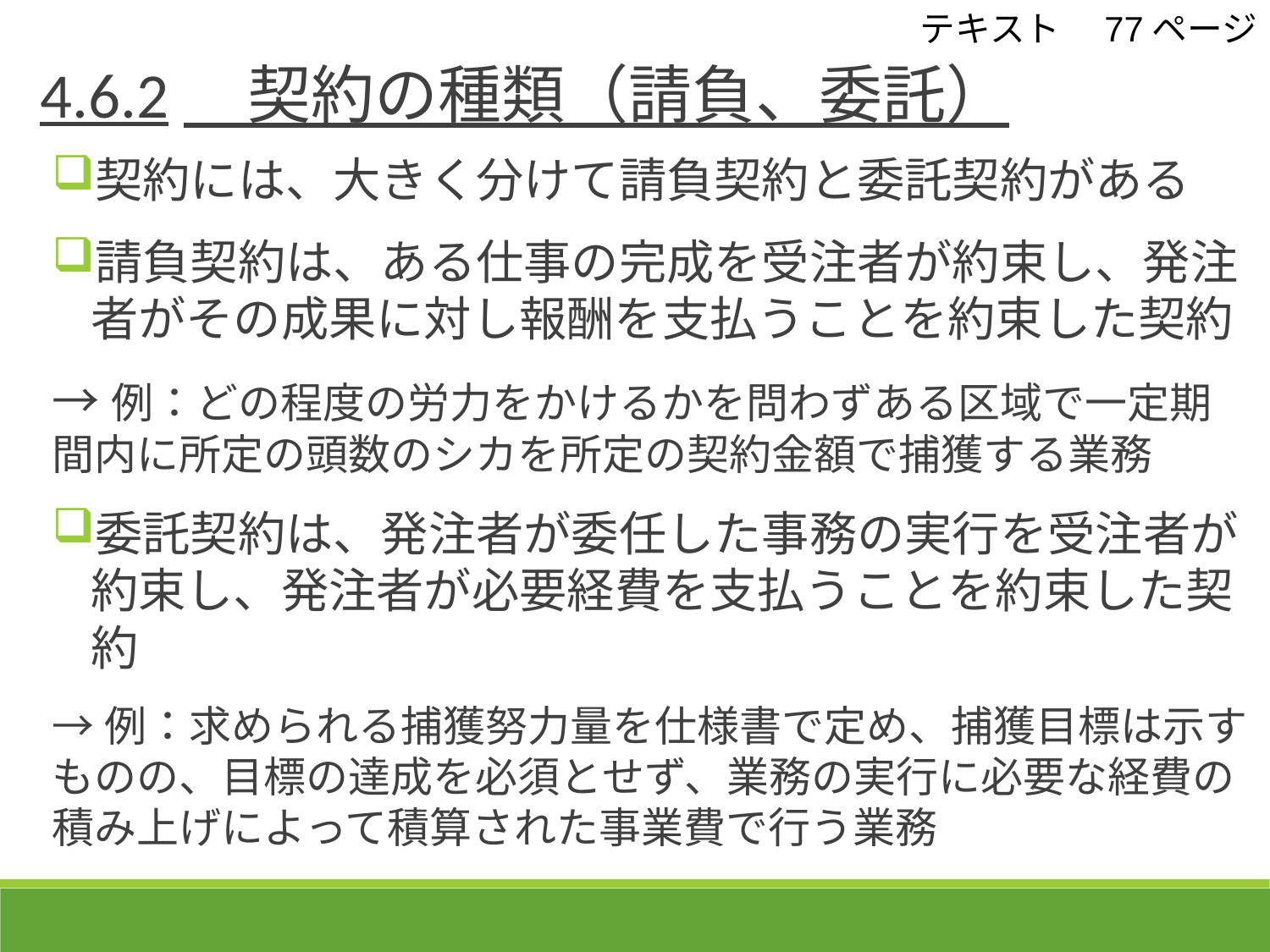

テキスト　77ページ
4.6.2　契約の種類（請負、委託）
契約には、大きく分けて請負契約と委託契約がある
請負契約は、ある仕事の完成を受注者が約束し、発注者がその成果に対し報酬を支払うことを約束した契約
→例：どの程度の労力をかけるかを問わずある区域で一定期間内に所定の頭数のシカを所定の契約金額で捕獲する業務
委託契約は、発注者が委任した事務の実行を受注者が約束し、発注者が必要経費を支払うことを約束した契約
→例：求められる捕獲努力量を仕様書で定め、捕獲目標は示すものの、目標の達成を必須とせず、業務の実行に必要な経費の積み上げによって積算された事業費で行う業務